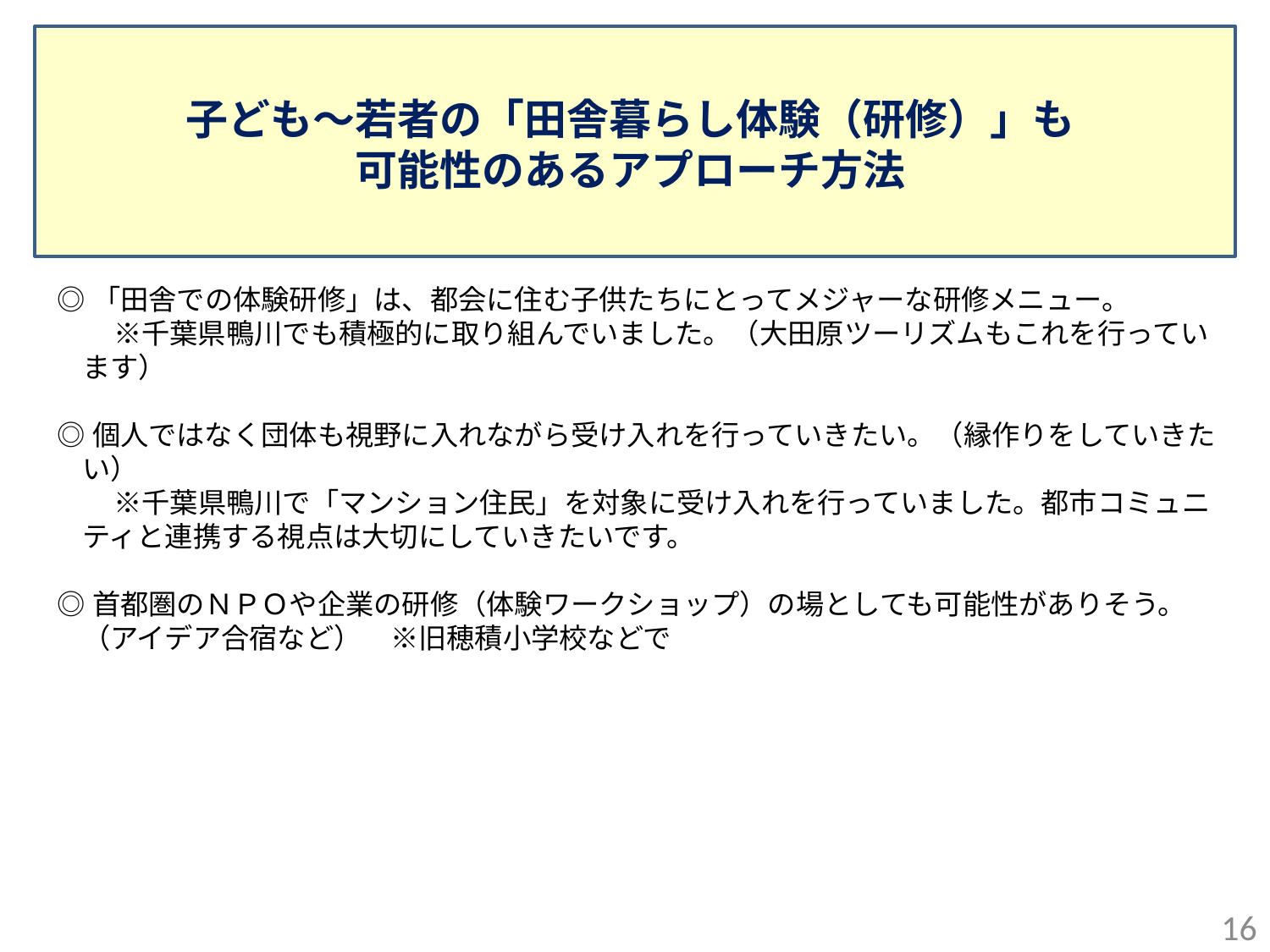

子ども～若者の「田舎暮らし体験（研修）」も
可能性のあるアプローチ方法
◎「田舎での体験研修」は、都会に住む子供たちにとってメジャーな研修メニュー。
　　※千葉県鴨川でも積極的に取り組んでいました。（大田原ツーリズムもこれを行っています）

◎個人ではなく団体も視野に入れながら受け入れを行っていきたい。（縁作りをしていきたい）
　　※千葉県鴨川で「マンション住民」を対象に受け入れを行っていました。都市コミュニティと連携する視点は大切にしていきたいです。

◎首都圏のＮＰＯや企業の研修（体験ワークショップ）の場としても可能性がありそう。（アイデア合宿など）　※旧穂積小学校などで
16